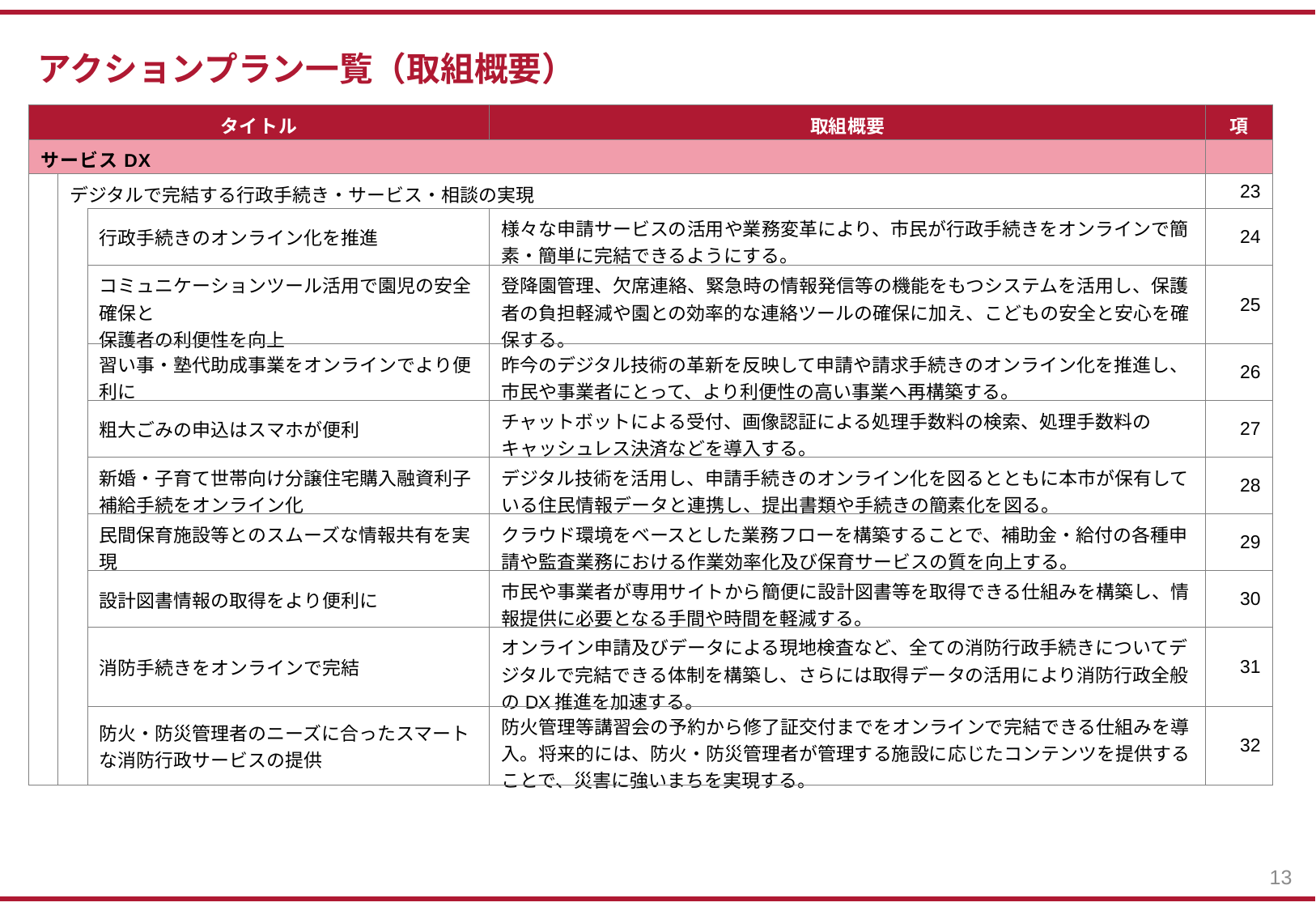

アクションプラン一覧（取組概要）
| タイトル |  |  | 取組概要 | 項 |
| --- | --- | --- | --- | --- |
| サービスDX |  |  |  |  |
|  | デジタルで完結する行政手続き・サービス・相談の実現 |  |  | 23 |
|  |  | 行政手続きのオンライン化を推進 | 様々な申請サービスの活用や業務変革により、市民が行政手続きをオンラインで簡素・簡単に完結できるようにする。 | 24 |
|  |  | コミュニケーションツール活用で園児の安全確保と 保護者の利便性を向上 | 登降園管理、欠席連絡、緊急時の情報発信等の機能をもつシステムを活用し、保護者の負担軽減や園との効率的な連絡ツールの確保に加え、こどもの安全と安心を確保する。 | 25 |
|  |  | 習い事・塾代助成事業をオンラインでより便利に | 昨今のデジタル技術の革新を反映して申請や請求手続きのオンライン化を推進し、市民や事業者にとって、より利便性の高い事業へ再構築する。 | 26 |
|  |  | 粗大ごみの申込はスマホが便利 | チャットボットによる受付、画像認証による処理手数料の検索、処理手数料のキャッシュレス決済などを導入する。 | 27 |
|  |  | 新婚・子育て世帯向け分譲住宅購入融資利子 補給手続をオンライン化 | デジタル技術を活用し、申請手続きのオンライン化を図るとともに本市が保有している住民情報データと連携し、提出書類や手続きの簡素化を図る。 | 28 |
|  |  | 民間保育施設等とのスムーズな情報共有を実現 | クラウド環境をベースとした業務フローを構築することで、補助金・給付の各種申請や監査業務における作業効率化及び保育サービスの質を向上する。 | 29 |
|  |  | 設計図書情報の取得をより便利に | 市民や事業者が専用サイトから簡便に設計図書等を取得できる仕組みを構築し、情報提供に必要となる手間や時間を軽減する。 | 30 |
|  |  | 消防手続きをオンラインで完結 | オンライン申請及びデータによる現地検査など、全ての消防行政手続きについてデジタルで完結できる体制を構築し、さらには取得データの活用により消防行政全般のDX推進を加速する。 | 31 |
|  |  | 防火・防災管理者のニーズに合ったスマートな消防行政サービスの提供 | 防火管理等講習会の予約から修了証交付までをオンラインで完結できる仕組みを導入。将来的には、防火・防災管理者が管理する施設に応じたコンテンツを提供することで、災害に強いまちを実現する。 | 32 |
13